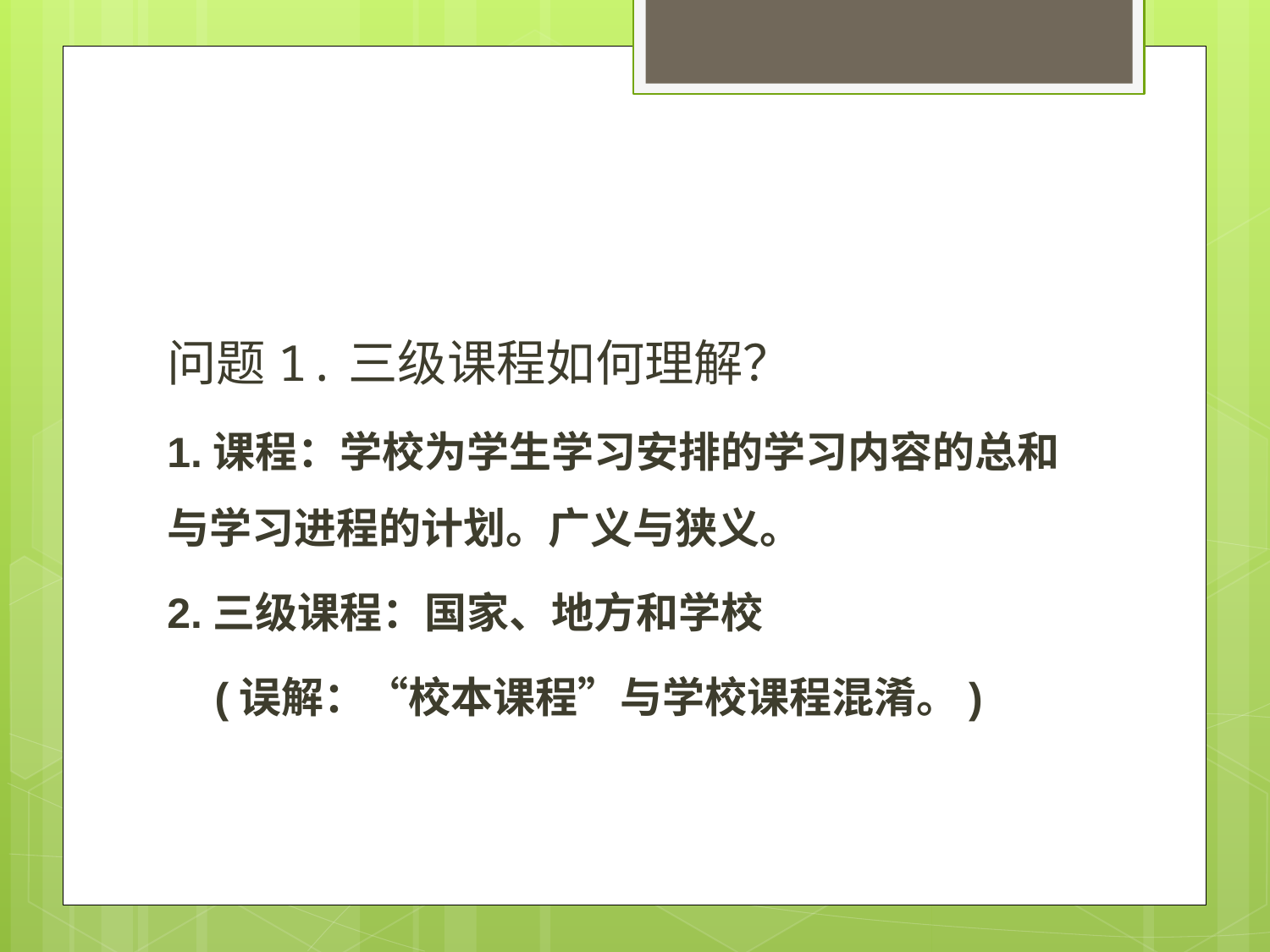

问题1.三级课程如何理解？
1.课程：学校为学生学习安排的学习内容的总和与学习进程的计划。广义与狭义。
2.三级课程：国家、地方和学校
    (误解：“校本课程”与学校课程混淆。)